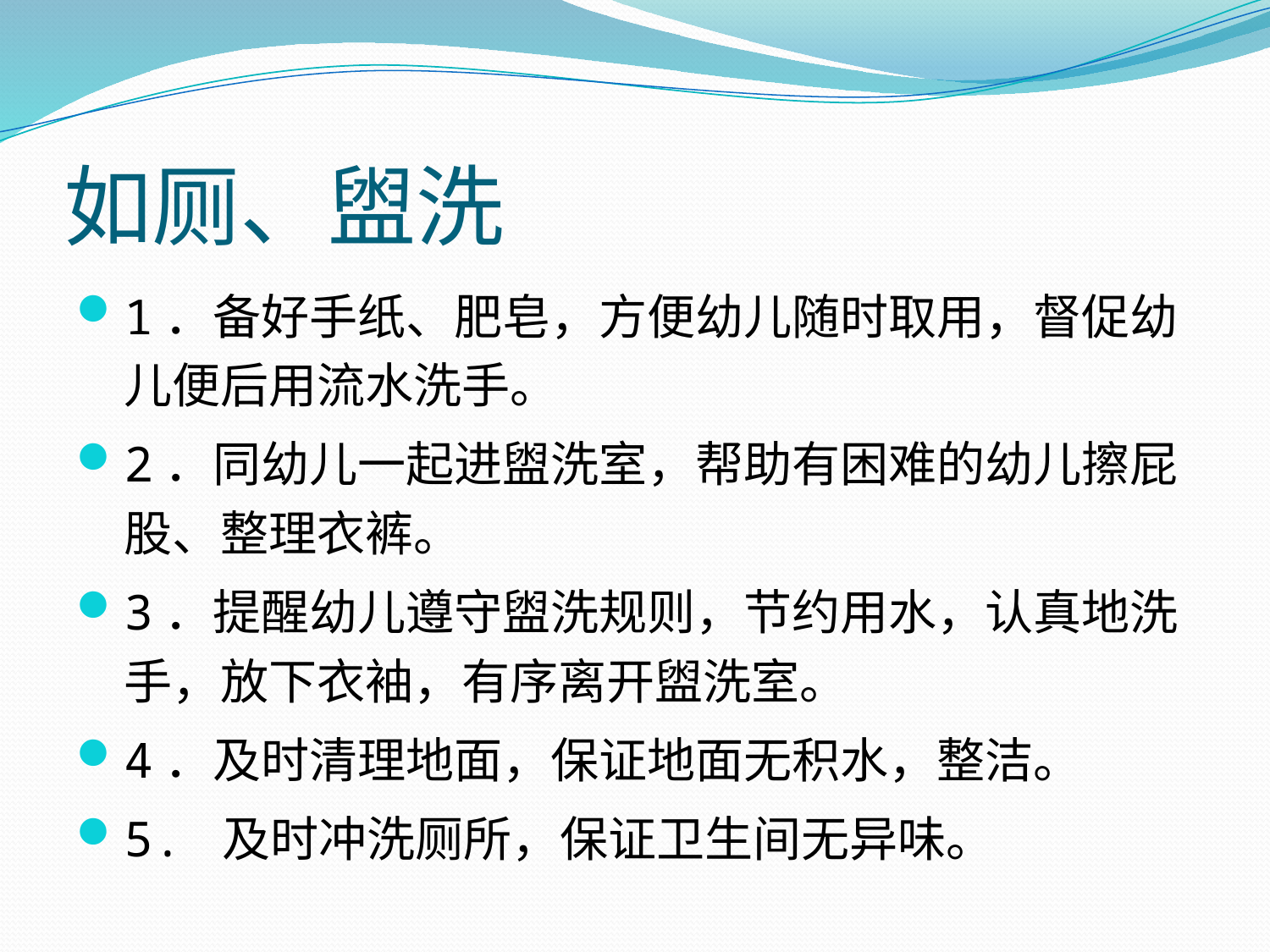

# 如厕、盥洗
1．备好手纸、肥皂，方便幼儿随时取用，督促幼儿便后用流水洗手。
2．同幼儿一起进盥洗室，帮助有困难的幼儿擦屁股、整理衣裤。
3．提醒幼儿遵守盥洗规则，节约用水，认真地洗手，放下衣袖，有序离开盥洗室。
4．及时清理地面，保证地面无积水，整洁。
5. 及时冲洗厕所，保证卫生间无异味。